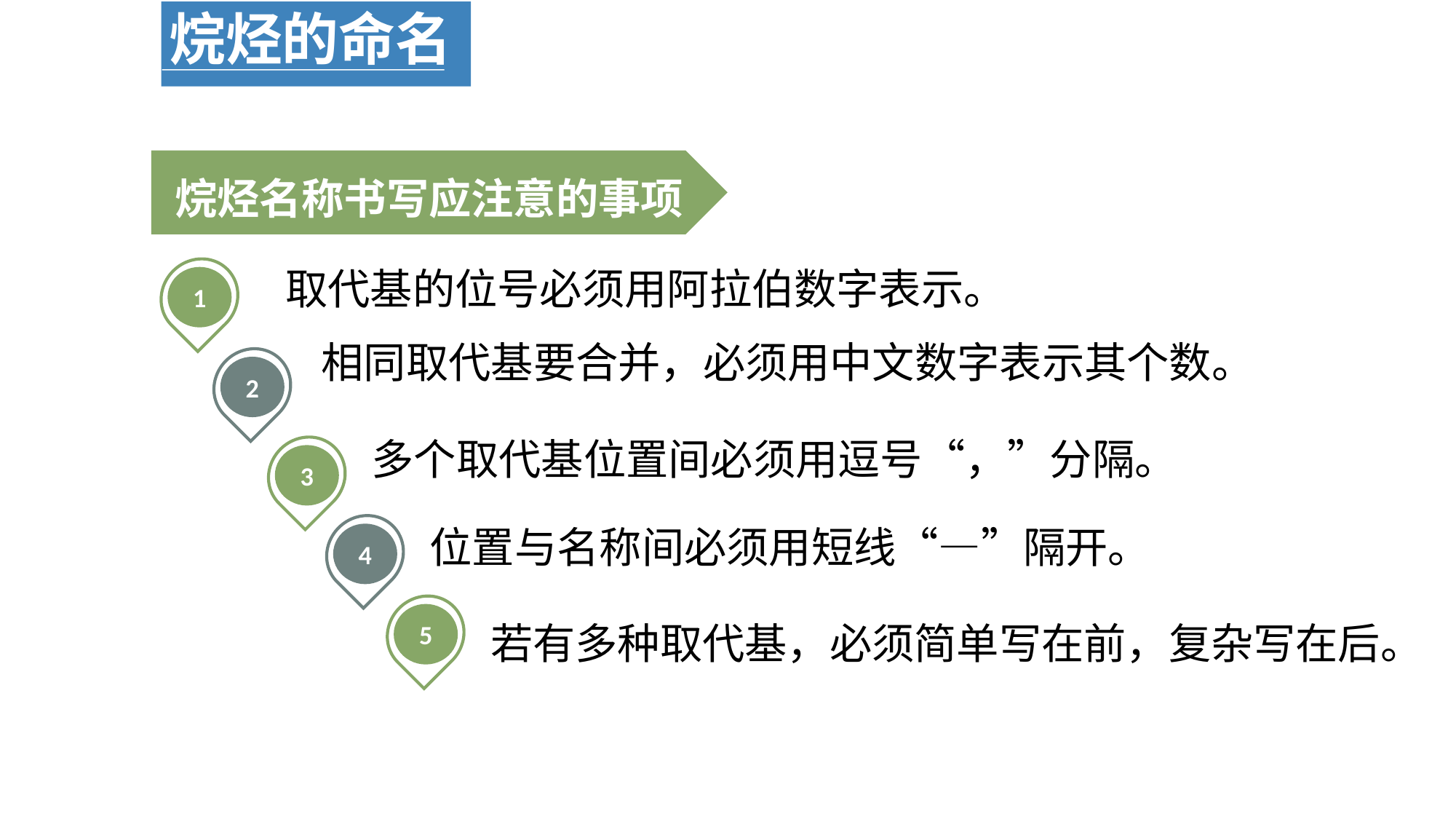

烷烃的命名
烷烃名称书写应注意的事项
取代基的位号必须用阿拉伯数字表示。

1
相同取代基要合并，必须用中文数字表示其个数。

2
多个取代基位置间必须用逗号“，”分隔。

3
位置与名称间必须用短线“—”隔开。

4

5
若有多种取代基，必须简单写在前，复杂写在后。